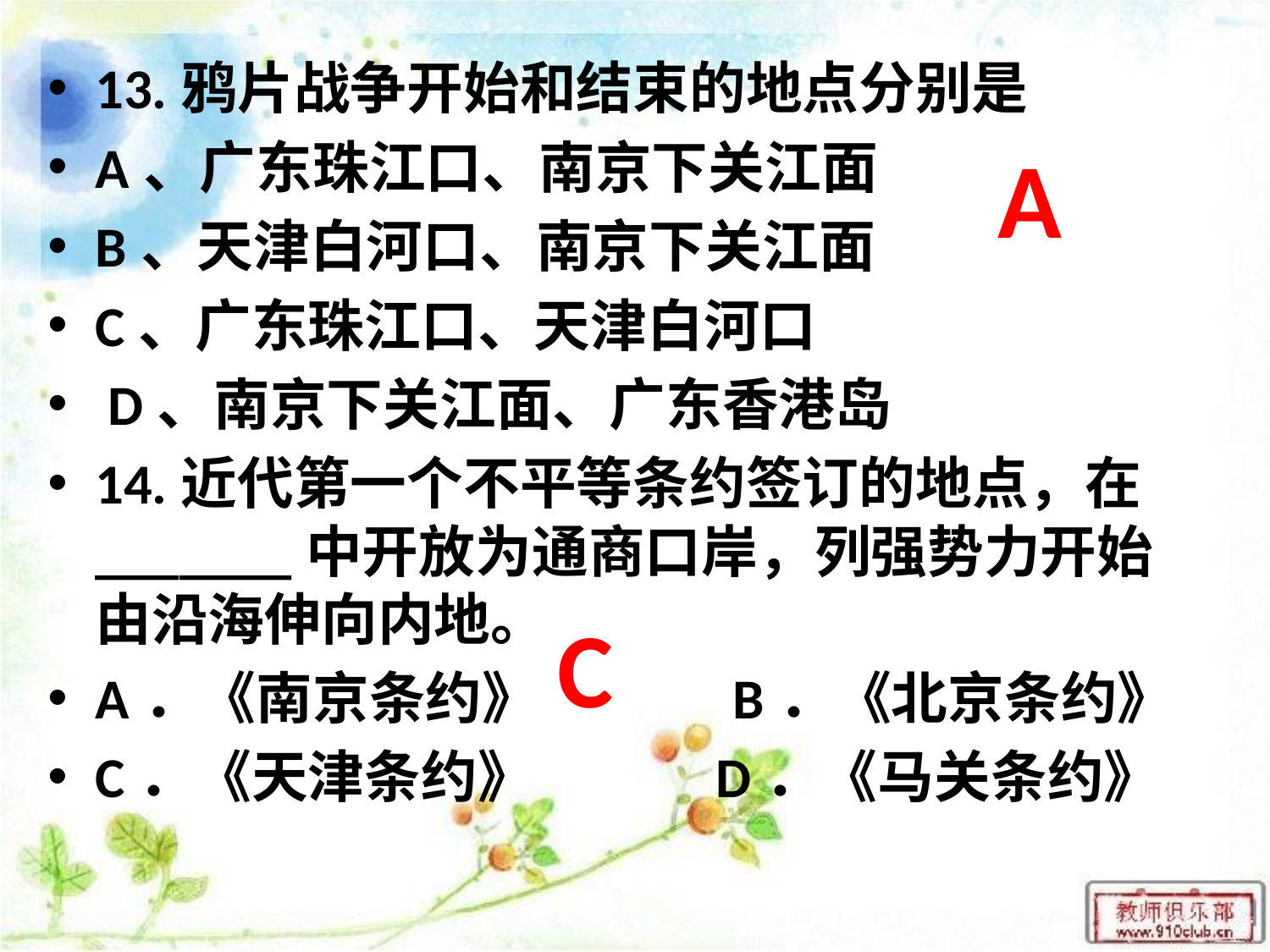

13.鸦片战争开始和结束的地点分别是
A、广东珠江口、南京下关江面
B、天津白河口、南京下关江面
C、广东珠江口、天津白河口
 D、南京下关江面、广东香港岛
14.近代第一个不平等条约签订的地点，在_______中开放为通商口岸，列强势力开始由沿海伸向内地。
A．《南京条约》              B．《北京条约》
C．《天津条约》             D．《马关条约》

A
C